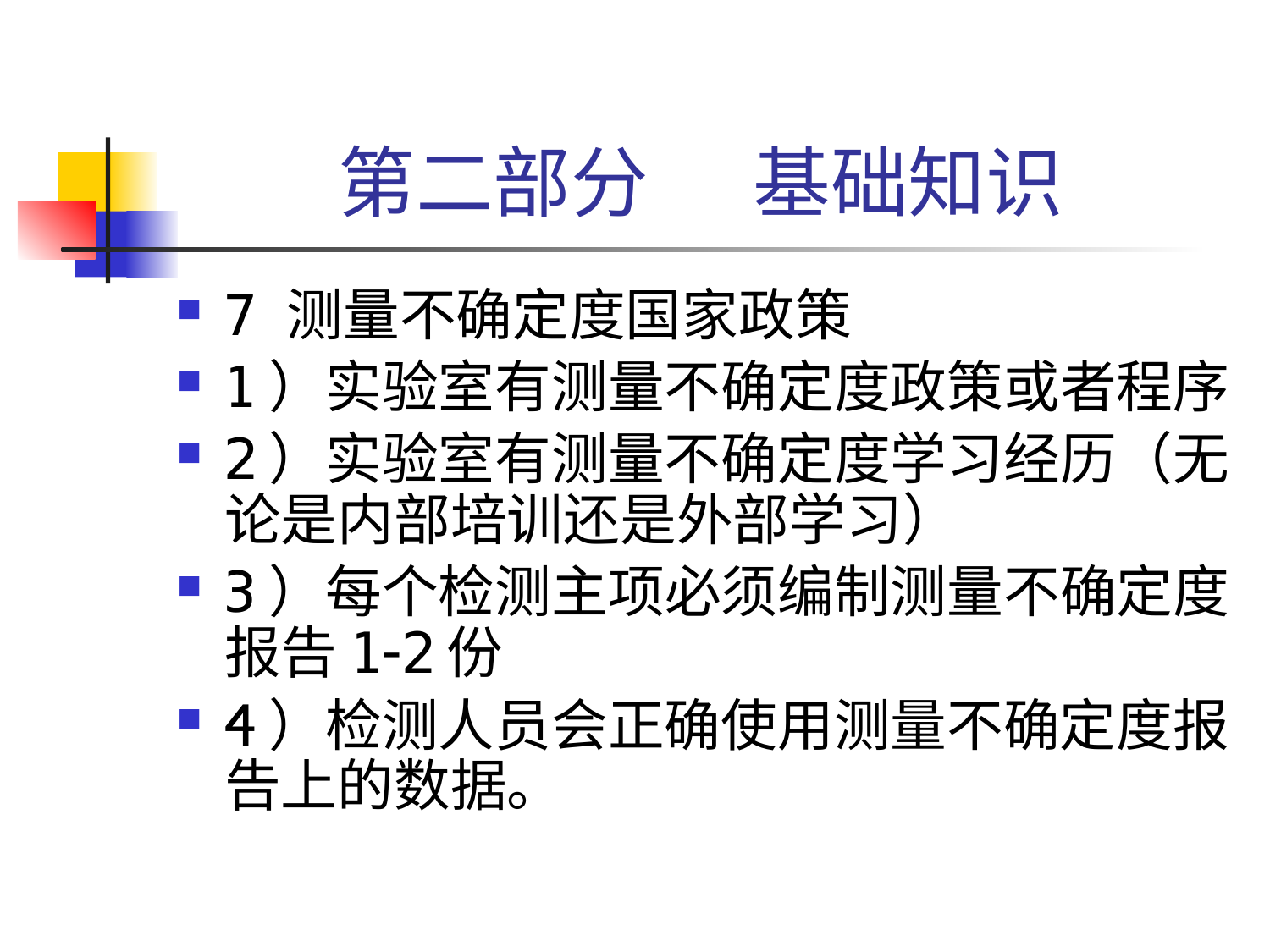

# 第二部分      基础知识
7 测量不确定度国家政策
1）实验室有测量不确定度政策或者程序
2）实验室有测量不确定度学习经历（无论是内部培训还是外部学习）
3）每个检测主项必须编制测量不确定度报告1-2份
4）检测人员会正确使用测量不确定度报告上的数据。